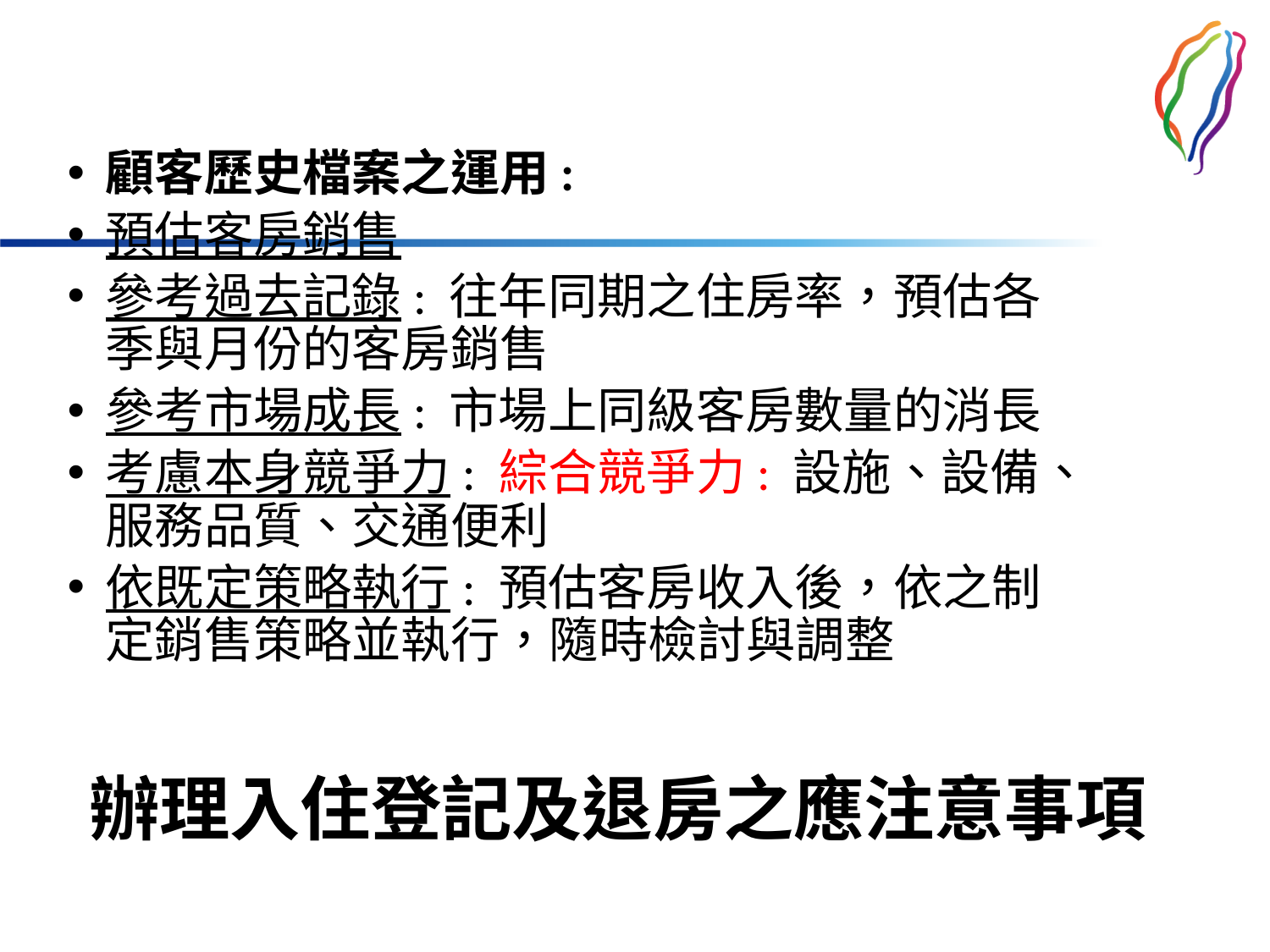

顧客歷史檔案之運用:
預估客房銷售
參考過去記錄: 往年同期之住房率，預估各季與月份的客房銷售
參考市場成長: 市場上同級客房數量的消長
考慮本身競爭力: 綜合競爭力: 設施、設備、服務品質、交通便利
依既定策略執行: 預估客房收入後，依之制定銷售策略並執行，隨時檢討與調整

# 辦理入住登記及退房之應注意事項